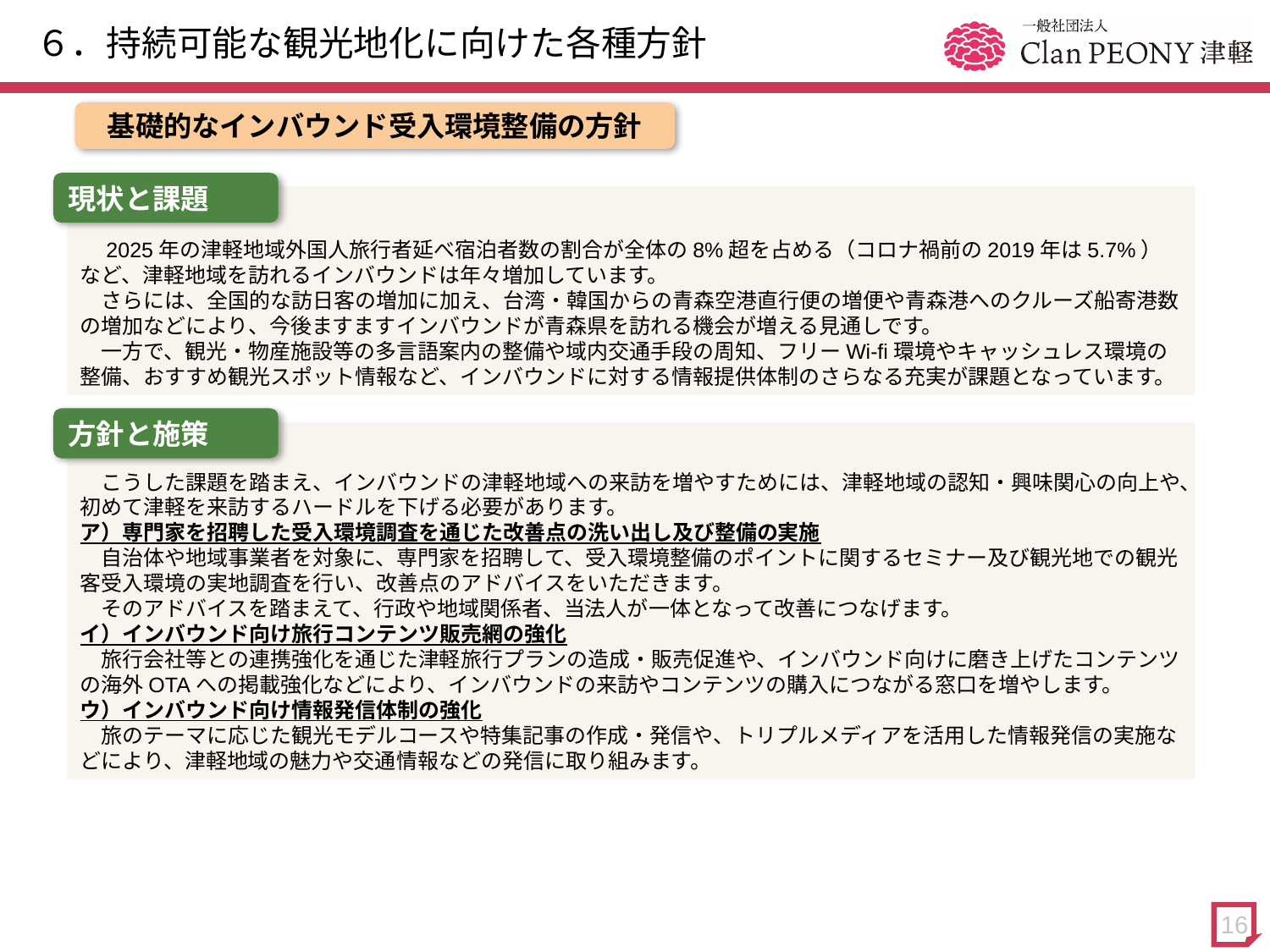

# ６．持続可能な観光地化に向けた各種方針
基礎的なインバウンド受入環境整備の方針

現状と課題
　2025年の津軽地域外国人旅行者延べ宿泊者数の割合が全体の8%超を占める（コロナ禍前の2019年は5.7%）など、津軽地域を訪れるインバウンドは年々増加しています。
　さらには、全国的な訪日客の増加に加え、台湾・韓国からの青森空港直行便の増便や青森港へのクルーズ船寄港数の増加などにより、今後ますますインバウンドが青森県を訪れる機会が増える見通しです。
　一方で、観光・物産施設等の多言語案内の整備や域内交通手段の周知、フリーWi-fi環境やキャッシュレス環境の整備、おすすめ観光スポット情報など、インバウンドに対する情報提供体制のさらなる充実が課題となっています。
方針と施策
　こうした課題を踏まえ、インバウンドの津軽地域への来訪を増やすためには、津軽地域の認知・興味関心の向上や、初めて津軽を来訪するハードルを下げる必要があります。
ア）専門家を招聘した受入環境調査を通じた改善点の洗い出し及び整備の実施
　自治体や地域事業者を対象に、専門家を招聘して、受入環境整備のポイントに関するセミナー及び観光地での観光客受入環境の実地調査を行い、改善点のアドバイスをいただきます。
　そのアドバイスを踏まえて、行政や地域関係者、当法人が一体となって改善につなげます。
イ）インバウンド向け旅行コンテンツ販売網の強化
　旅行会社等との連携強化を通じた津軽旅行プランの造成・販売促進や、インバウンド向けに磨き上げたコンテンツの海外OTAへの掲載強化などにより、インバウンドの来訪やコンテンツの購入につながる窓口を増やします。
ウ）インバウンド向け情報発信体制の強化
　旅のテーマに応じた観光モデルコースや特集記事の作成・発信や、トリプルメディアを活用した情報発信の実施などにより、津軽地域の魅力や交通情報などの発信に取り組みます。
16